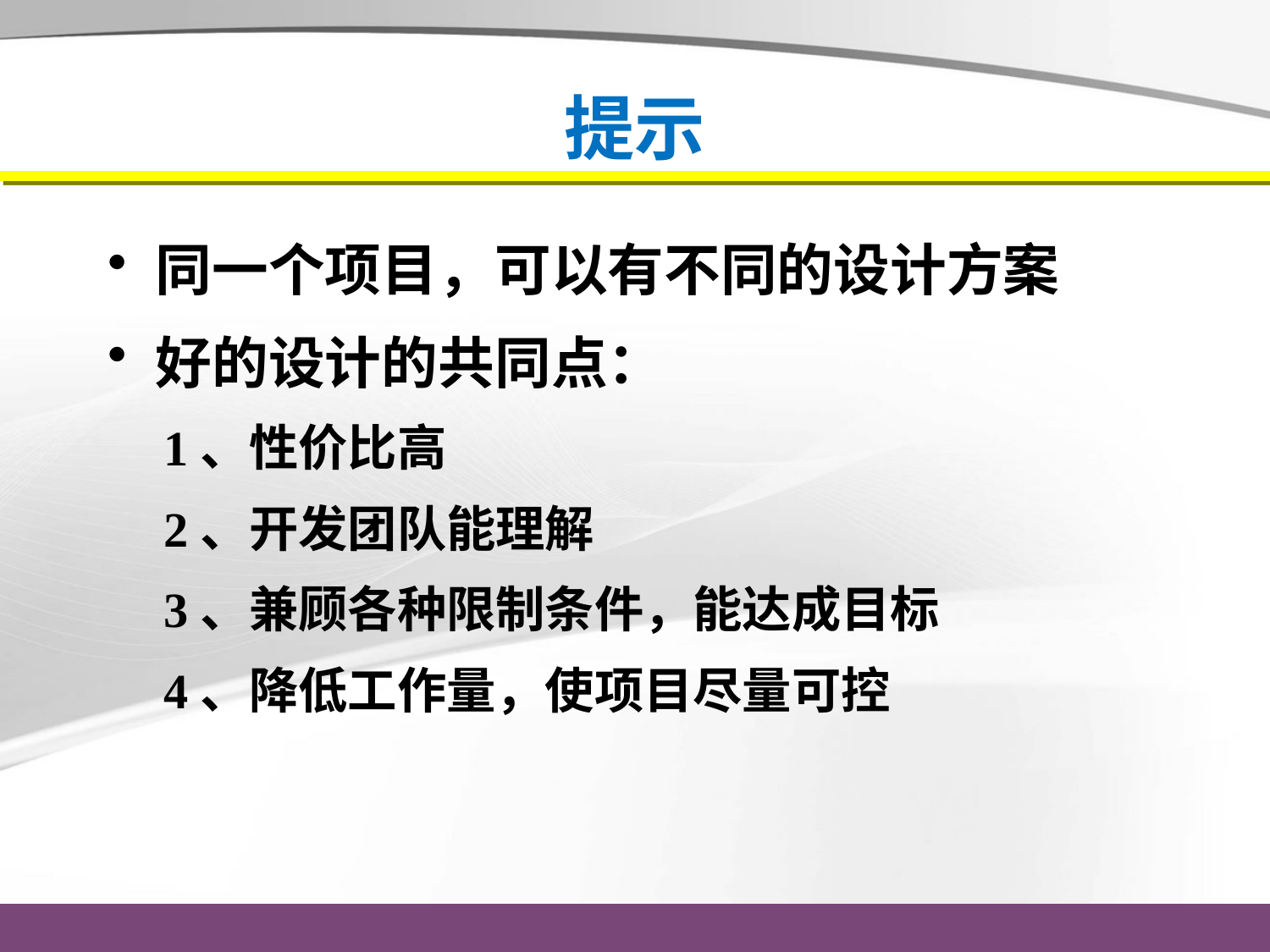

# 提示
同一个项目，可以有不同的设计方案
好的设计的共同点：
1、性价比高
2、开发团队能理解
3、兼顾各种限制条件，能达成目标
4、降低工作量，使项目尽量可控